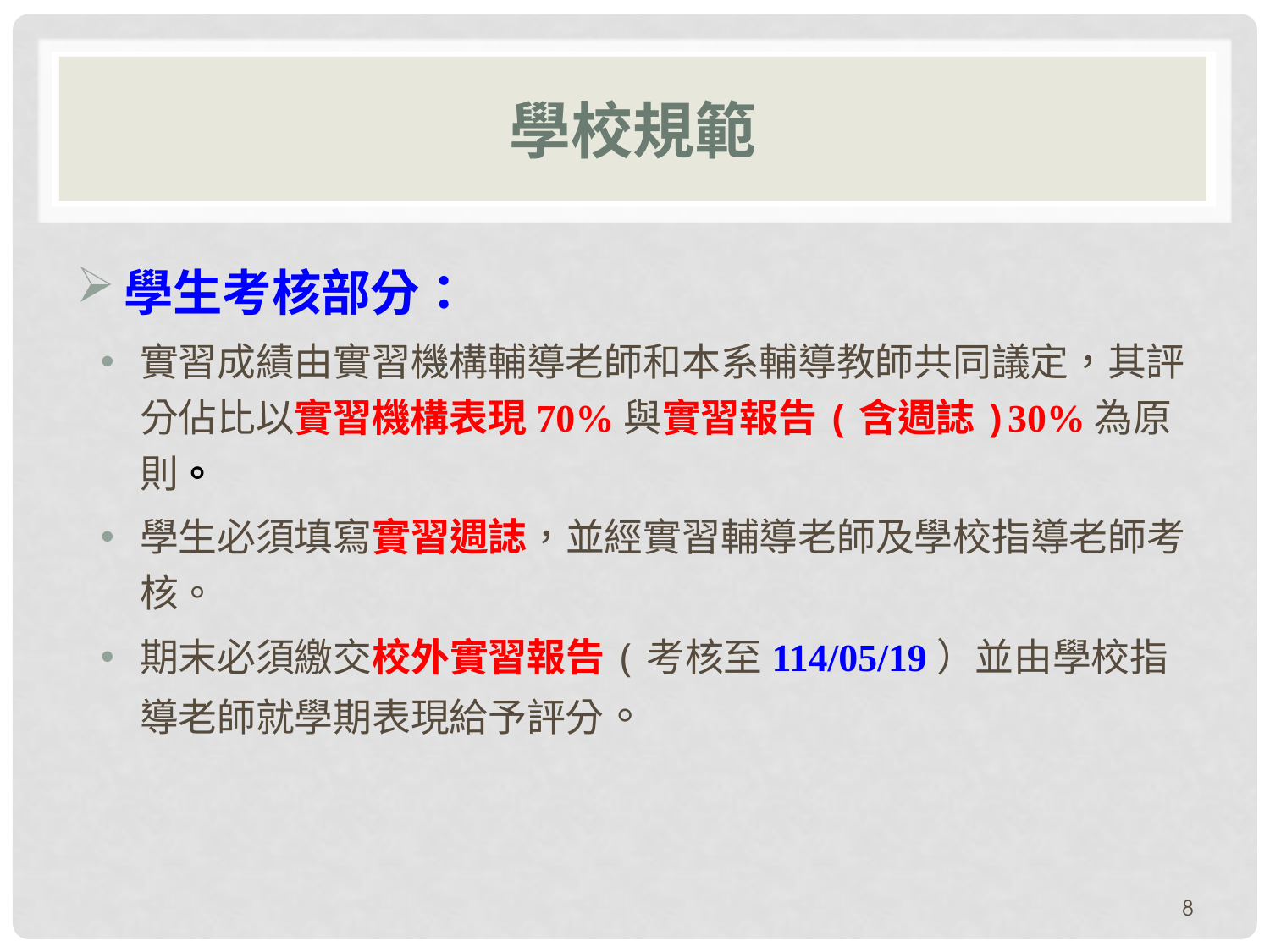

# 學校規範
學生考核部分：
實習成績由實習機構輔導老師和本系輔導教師共同議定，其評分佔比以實習機構表現70%與實習報告(含週誌)30%為原則。
學生必須填寫實習週誌，並經實習輔導老師及學校指導老師考核。
期末必須繳交校外實習報告(考核至114/05/19）並由學校指導老師就學期表現給予評分。

8